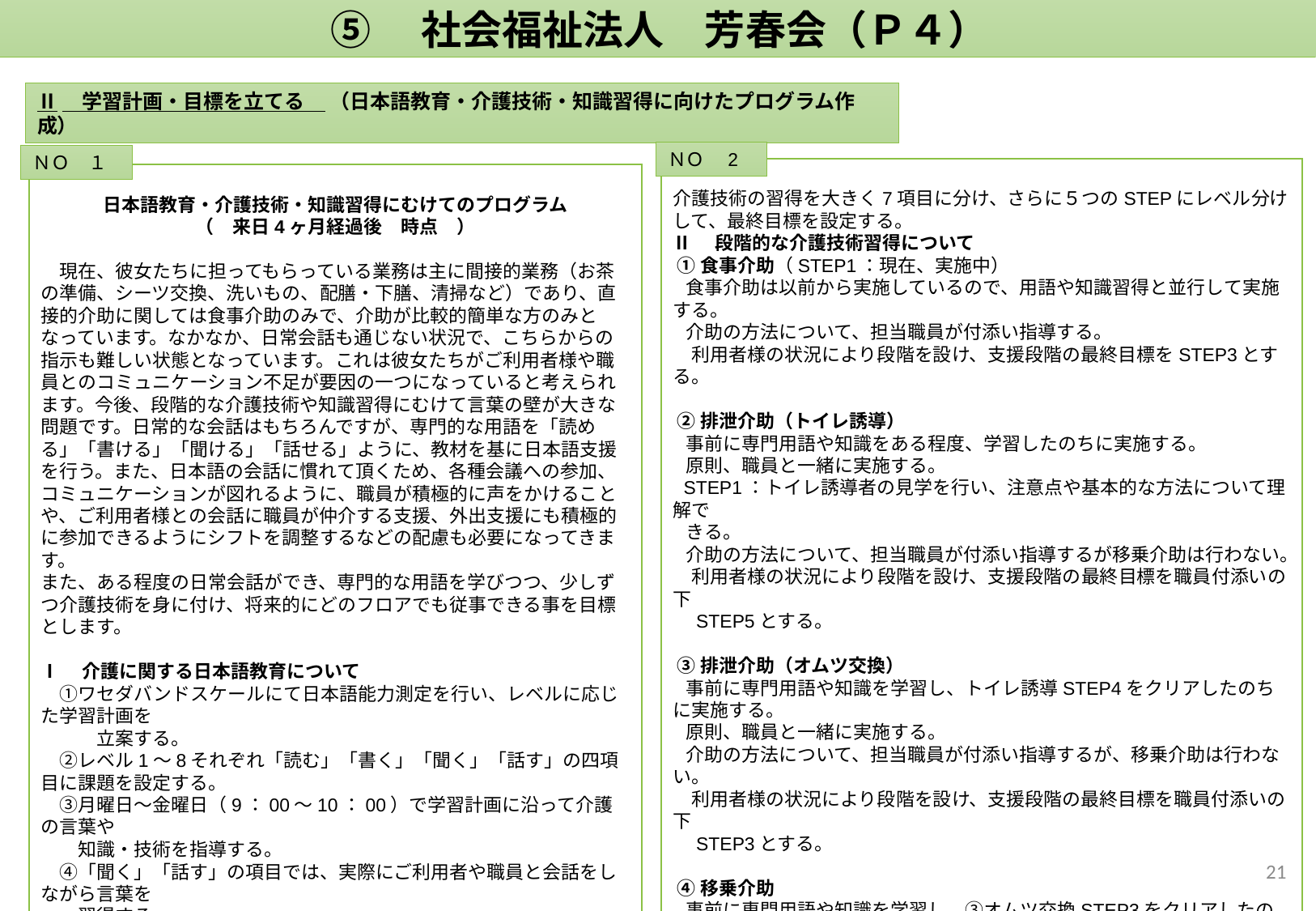

⑤　社会福祉法人　芳春会（Ｐ４）
Ⅱ　学習計画・目標を立てる　 （日本語教育・介護技術・知識習得に向けたプログラム作成）
ＮＯ　2

介護技術の習得を大きく7項目に分け、さらに５つのSTEPにレベル分けして、最終目標を設定する。
Ⅱ　段階的な介護技術習得について
 ①食事介助（STEP1：現在、実施中）
  食事介助は以前から実施しているので、用語や知識習得と並行して実施する。
  介助の方法について、担当職員が付添い指導する。
　利用者様の状況により段階を設け、支援段階の最終目標をSTEP3とする。

 ②排泄介助（トイレ誘導）
  事前に専門用語や知識をある程度、学習したのちに実施する。
  原則、職員と一緒に実施する。
  STEP1：トイレ誘導者の見学を行い、注意点や基本的な方法について理解で
  きる。
  介助の方法について、担当職員が付添い指導するが移乗介助は行わない。
　利用者様の状況により段階を設け、支援段階の最終目標を職員付添いの下
　STEP5とする。

 ③排泄介助（オムツ交換）
  事前に専門用語や知識を学習し、トイレ誘導STEP4をクリアしたのちに実施する。
  原則、職員と一緒に実施する。
  介助の方法について、担当職員が付添い指導するが、移乗介助は行わない。
　利用者様の状況により段階を設け、支援段階の最終目標を職員付添いの下
　STEP3とする。

 ④移乗介助
  事前に専門用語や知識を学習し、③オムツ交換STEP3をクリアしたのちに実施する。
  原則、職員の付き添いの下で実施する。
  介助の方法について、利用者様の状況により段階を設け、担当職員が付添い指導
　する。
　最終目標は基本的な方法を解し、安全に移乗介助ができればクリアとする。
　　（STEP4）
ＮＯ　１

日本語教育・介護技術・知識習得にむけてのプログラム
（　来日4ヶ月経過後　時点　）

　現在、彼女たちに担ってもらっている業務は主に間接的業務（お茶の準備、シーツ交換、洗いもの、配膳・下膳、清掃など）であり、直接的介助に関しては食事介助のみで、介助が比較的簡単な方のみとなっています。なかなか、日常会話も通じない状況で、こちらからの指示も難しい状態となっています。これは彼女たちがご利用者様や職員とのコミュニケーション不足が要因の一つになっていると考えられます。今後、段階的な介護技術や知識習得にむけて言葉の壁が大きな問題です。日常的な会話はもちろんですが、専門的な用語を「読める」「書ける」「聞ける」「話せる」ように、教材を基に日本語支援を行う。また、日本語の会話に慣れて頂くため、各種会議への参加、コミュニケーションが図れるように、職員が積極的に声をかけることや、ご利用者様との会話に職員が仲介する支援、外出支援にも積極的に参加できるようにシフトを調整するなどの配慮も必要になってきます。
また、ある程度の日常会話ができ、専門的な用語を学びつつ、少しずつ介護技術を身に付け、将来的にどのフロアでも従事できる事を目標とします。

Ⅰ　介護に関する日本語教育について
　①ワセダバンドスケールにて日本語能力測定を行い、レベルに応じた学習計画を
　　　立案する。
　②レベル1～8それぞれ「読む」「書く」「聞く」「話す」の四項目に課題を設定する。
　③月曜日～金曜日（9：00～10：00）で学習計画に沿って介護の言葉や
　　知識・技術を指導する。
　④「聞く」「話す」の項目では、実際にご利用者や職員と会話をしながら言葉を
　　習得する。
　⑤日本語教育の指導担当をA主任、B主任、C課長、D課長とする。
　⑥毎日の日本語教育について、学習した内容やその評価、課題などの記録を
　　作成する。

21